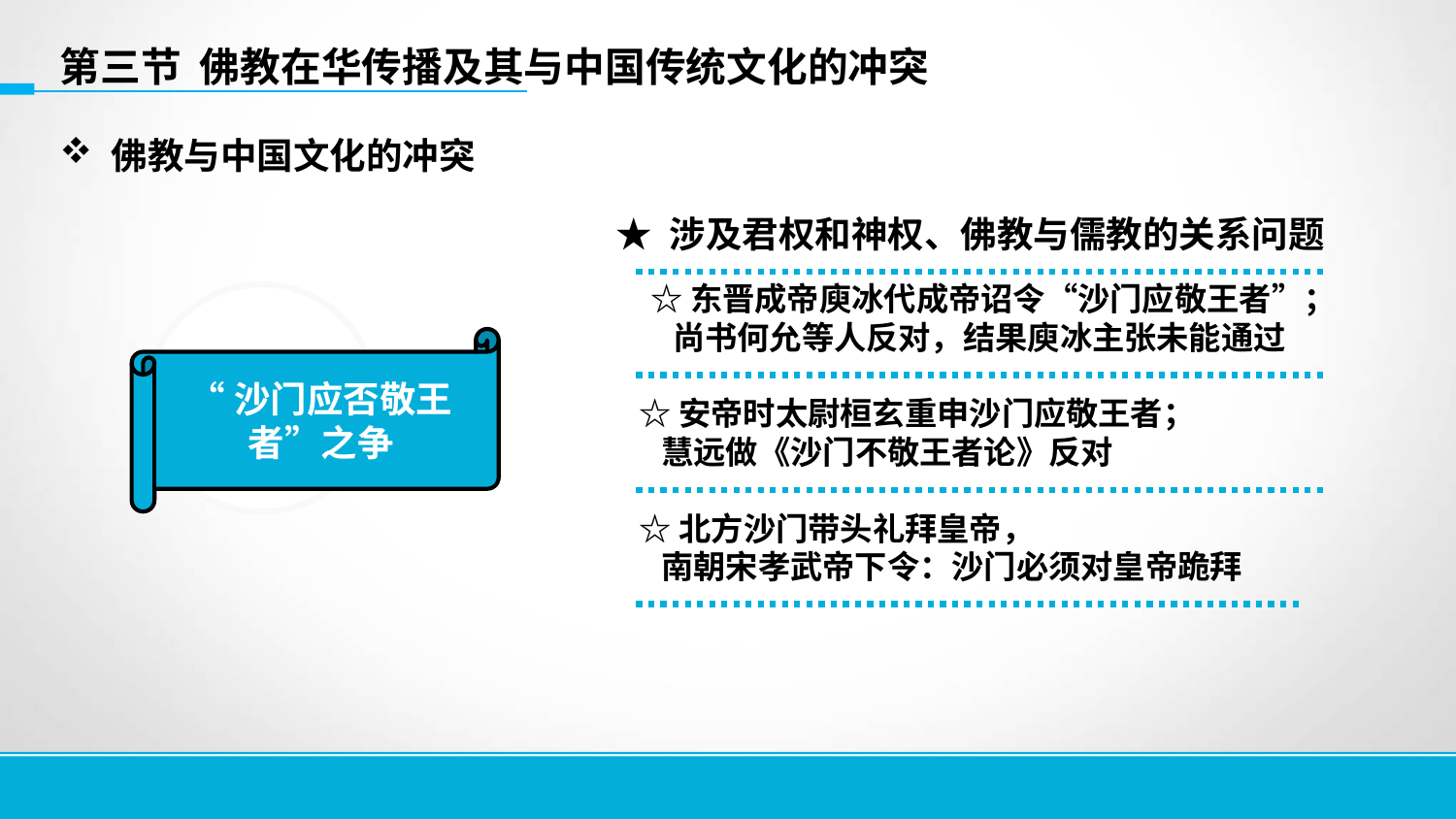

第三节  佛教在华传播及其与中国传统文化的冲突
 佛教与中国文化的冲突

★ 涉及君权和神权、佛教与儒教的关系问题

☆东晋成帝庾冰代成帝诏令“沙门应敬王者”；
  尚书何允等人反对，结果庾冰主张未能通过

“沙门应否敬王者”之争

☆安帝时太尉桓玄重申沙门应敬王者；
  慧远做《沙门不敬王者论》反对

☆北方沙门带头礼拜皇帝，
  南朝宋孝武帝下令：沙门必须对皇帝跪拜